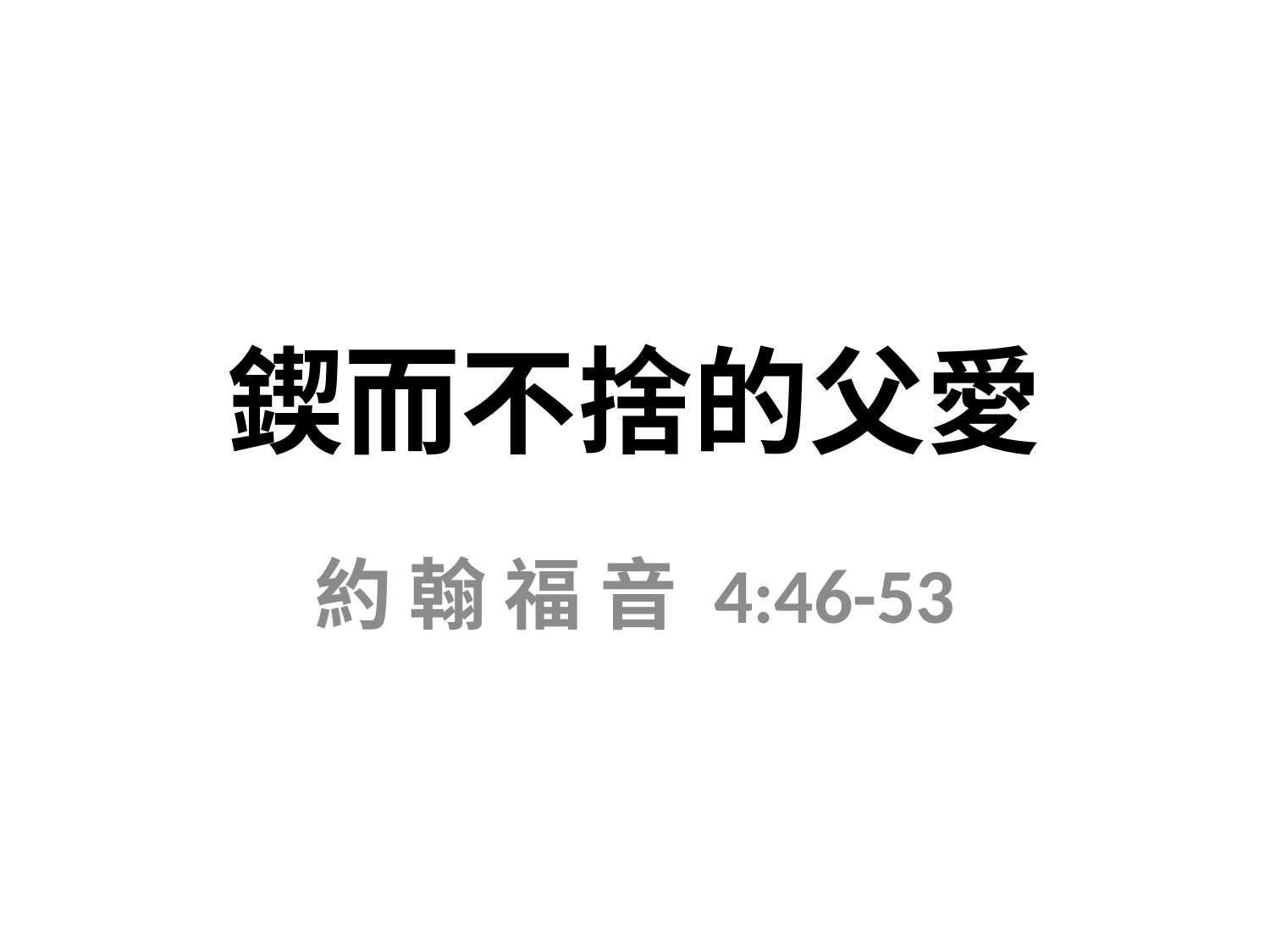

# 鍥而不捨的父愛
約 翰 福 音 4:46-53